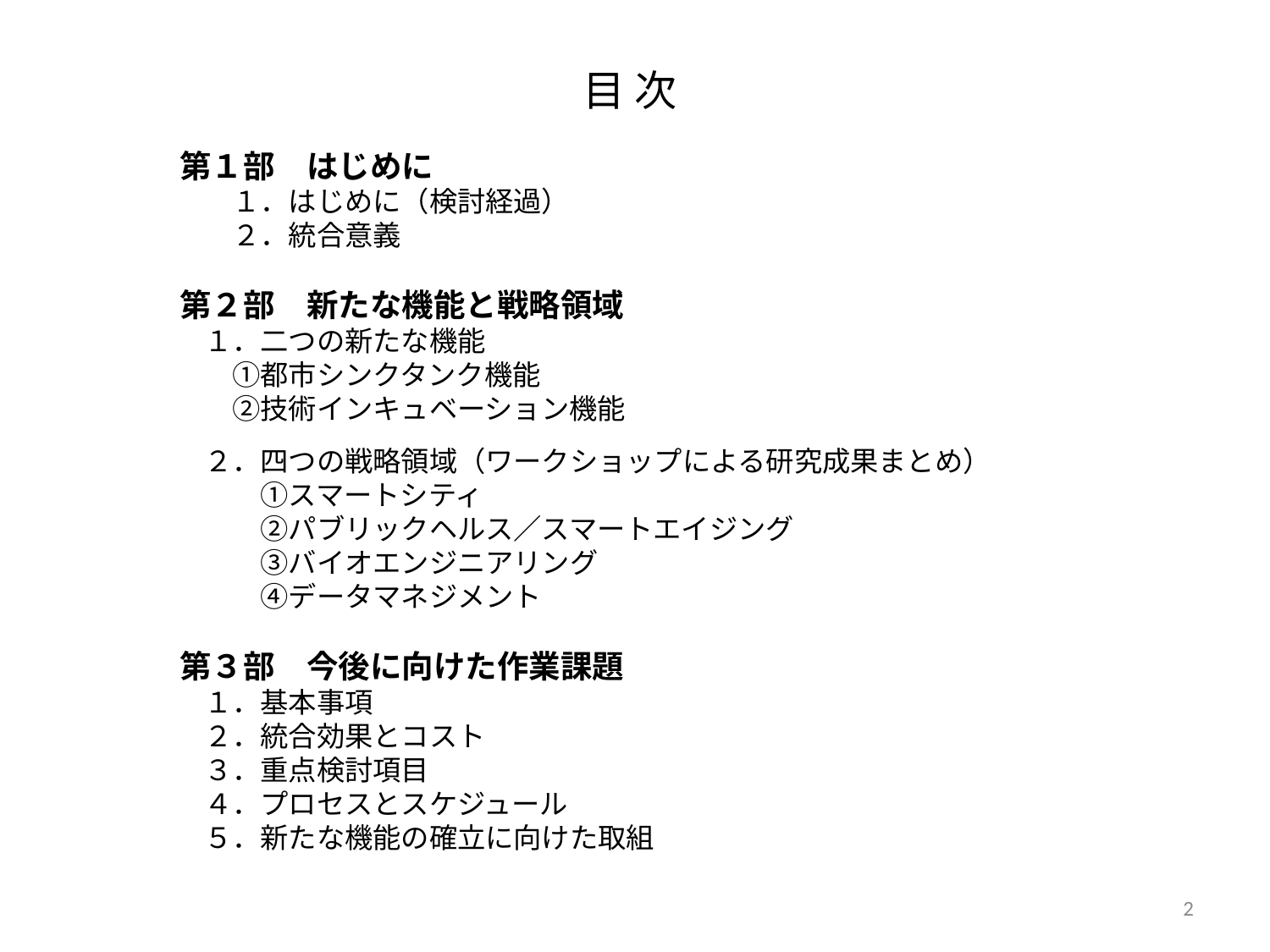

目 次
　第１部　はじめに
　　　１．はじめに（検討経過）
　　　２．統合意義

　第２部　新たな機能と戦略領域
　　１．二つの新たな機能
　　　①都市シンクタンク機能
　　　②技術インキュベーション機能

　　２．四つの戦略領域（ワークショップによる研究成果まとめ）
　　　　①スマートシティ
　　　　②パブリックヘルス／スマートエイジング
　　　　③バイオエンジニアリング
　　　　④データマネジメント

　第３部　今後に向けた作業課題
　　１．基本事項
　　２．統合効果とコスト
　　３．重点検討項目
　　４．プロセスとスケジュール
　　５．新たな機能の確立に向けた取組
2